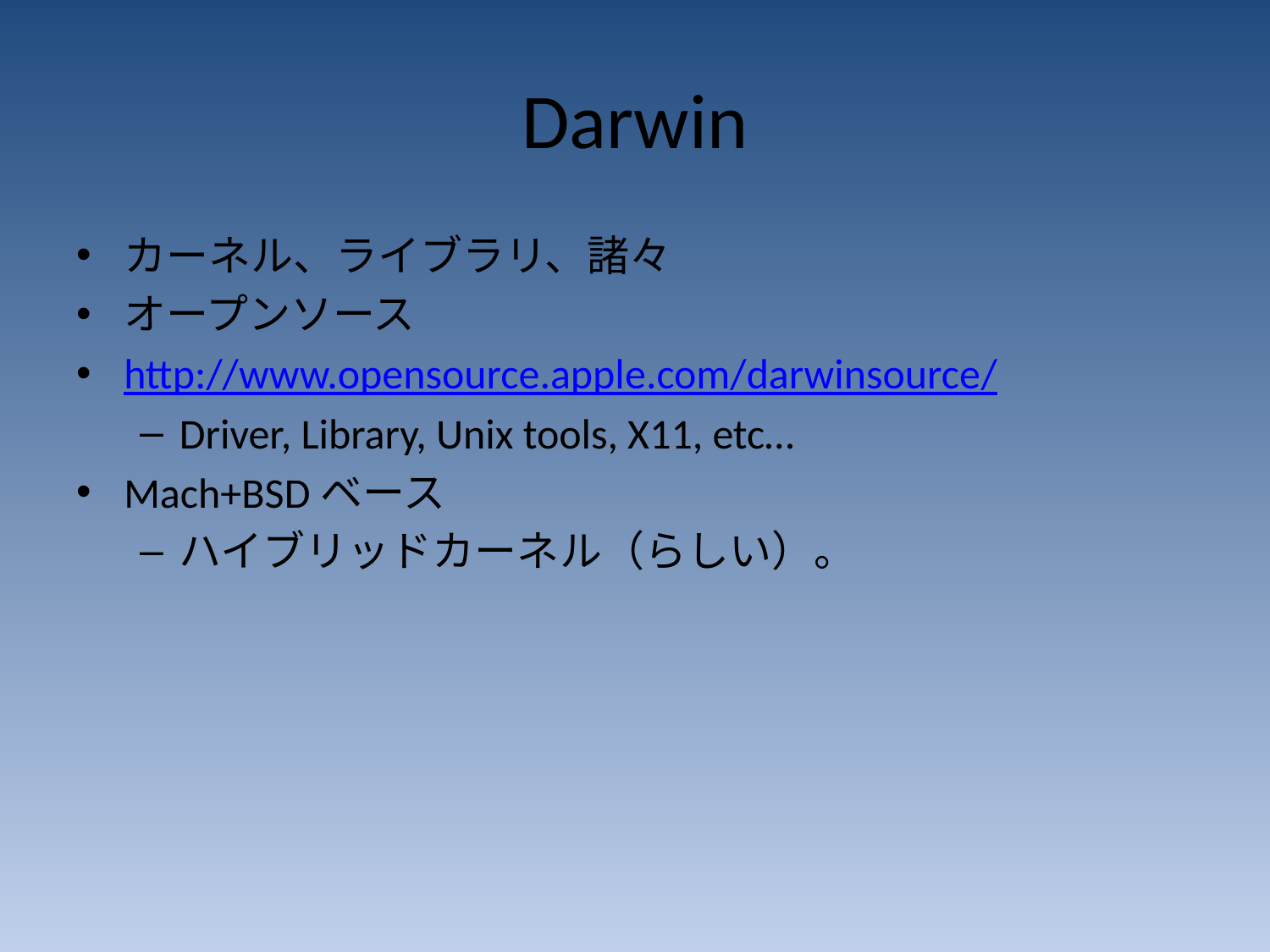

# Darwin
カーネル、ライブラリ、諸々
オープンソース
http://www.opensource.apple.com/darwinsource/
Driver, Library, Unix tools, X11, etc…
Mach+BSDベース
ハイブリッドカーネル（らしい）。